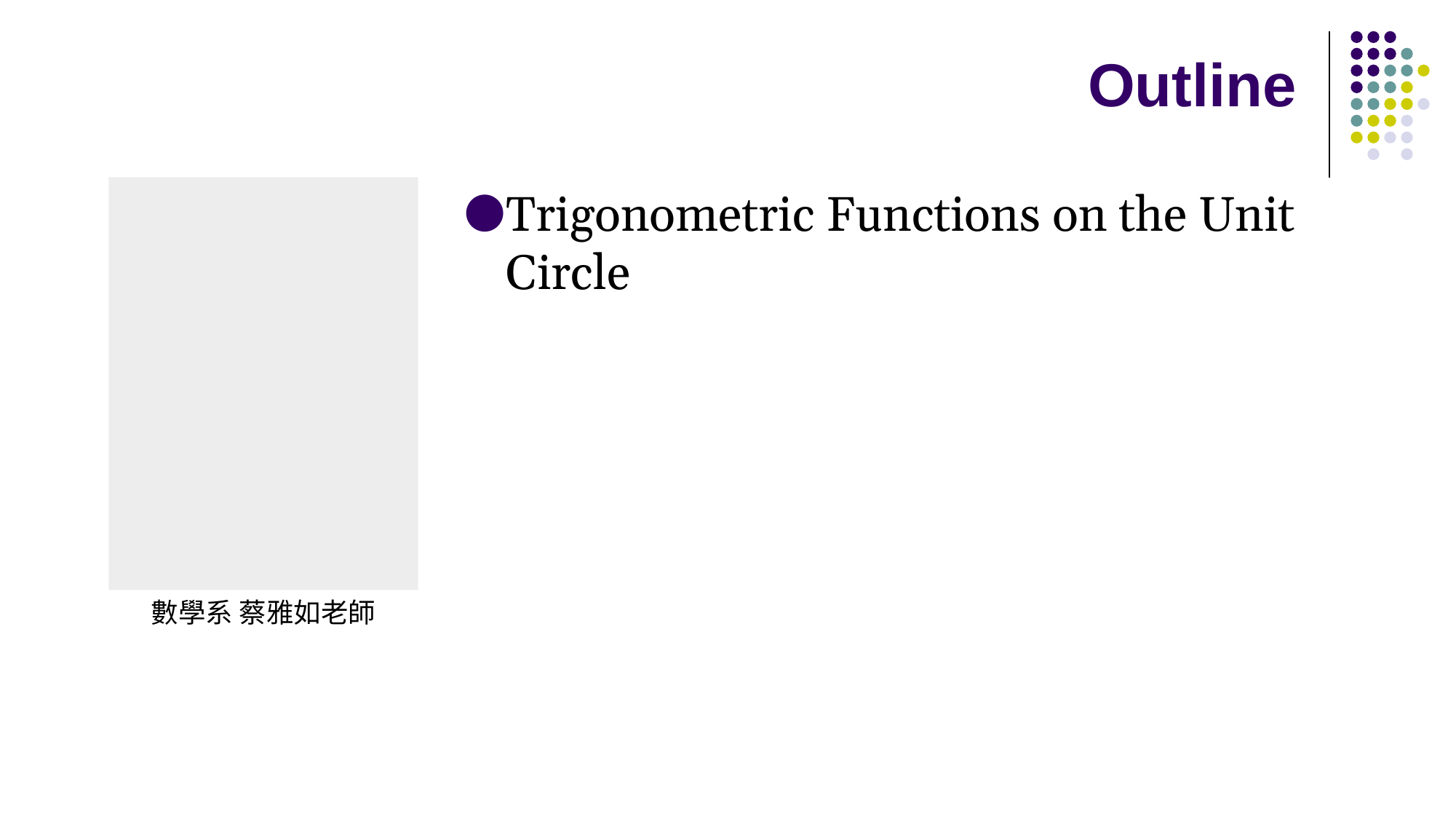

# Outline
Trigonometric Functions on the Unit Circle
數學系 蔡雅如老師